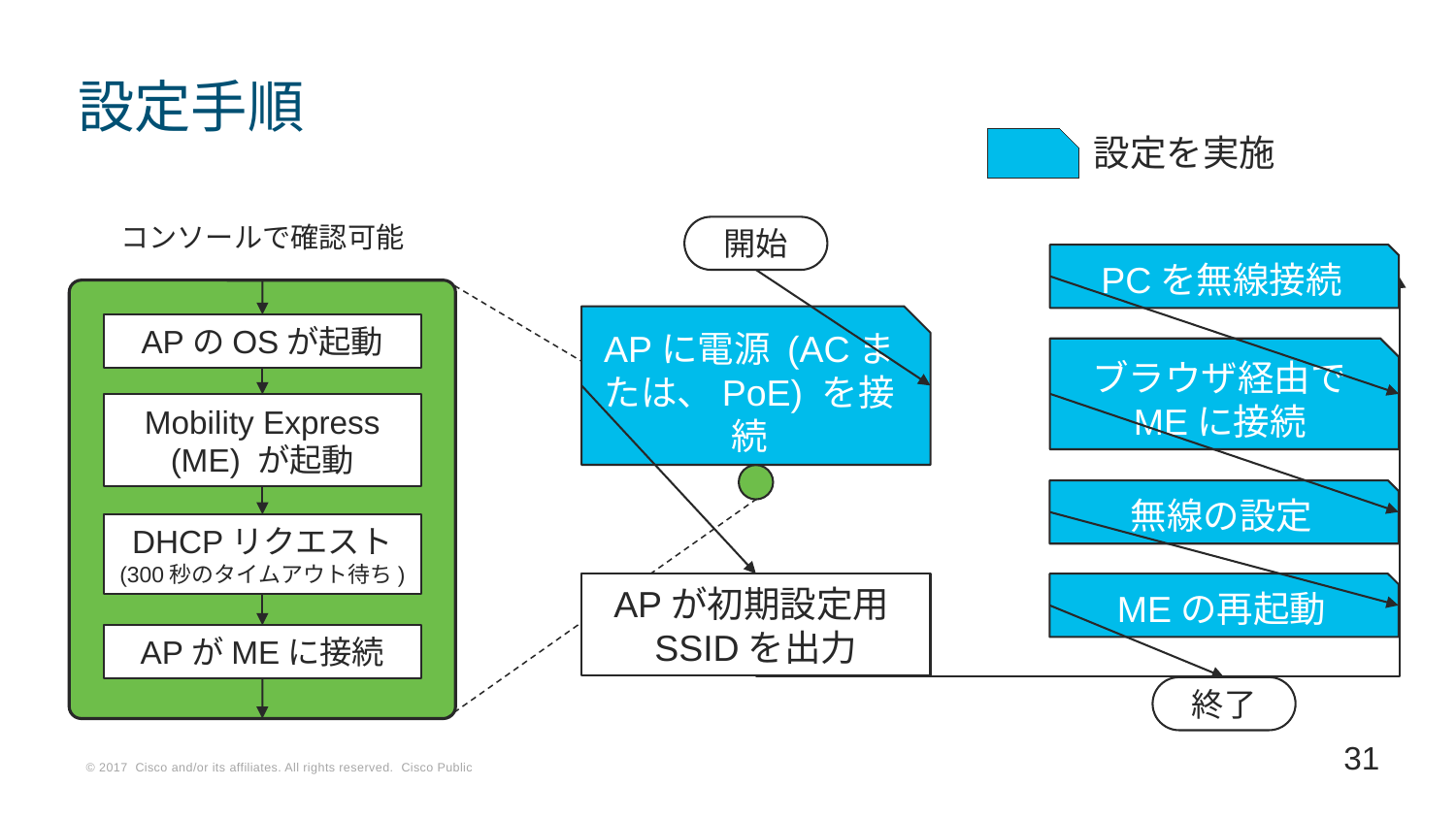

# 設定手順
設定を実施

コンソールで確認可能
開始
PCを無線接続

APに電源 (ACまたは、PoE) を接続
APのOSが起動
ブラウザ経由で
MEに接続
Mobility Express (ME) が起動

無線の設定
DHCPリクエスト
(300秒のタイムアウト待ち)
APが初期設定用SSIDを出力
MEの再起動
APがMEに接続
終了